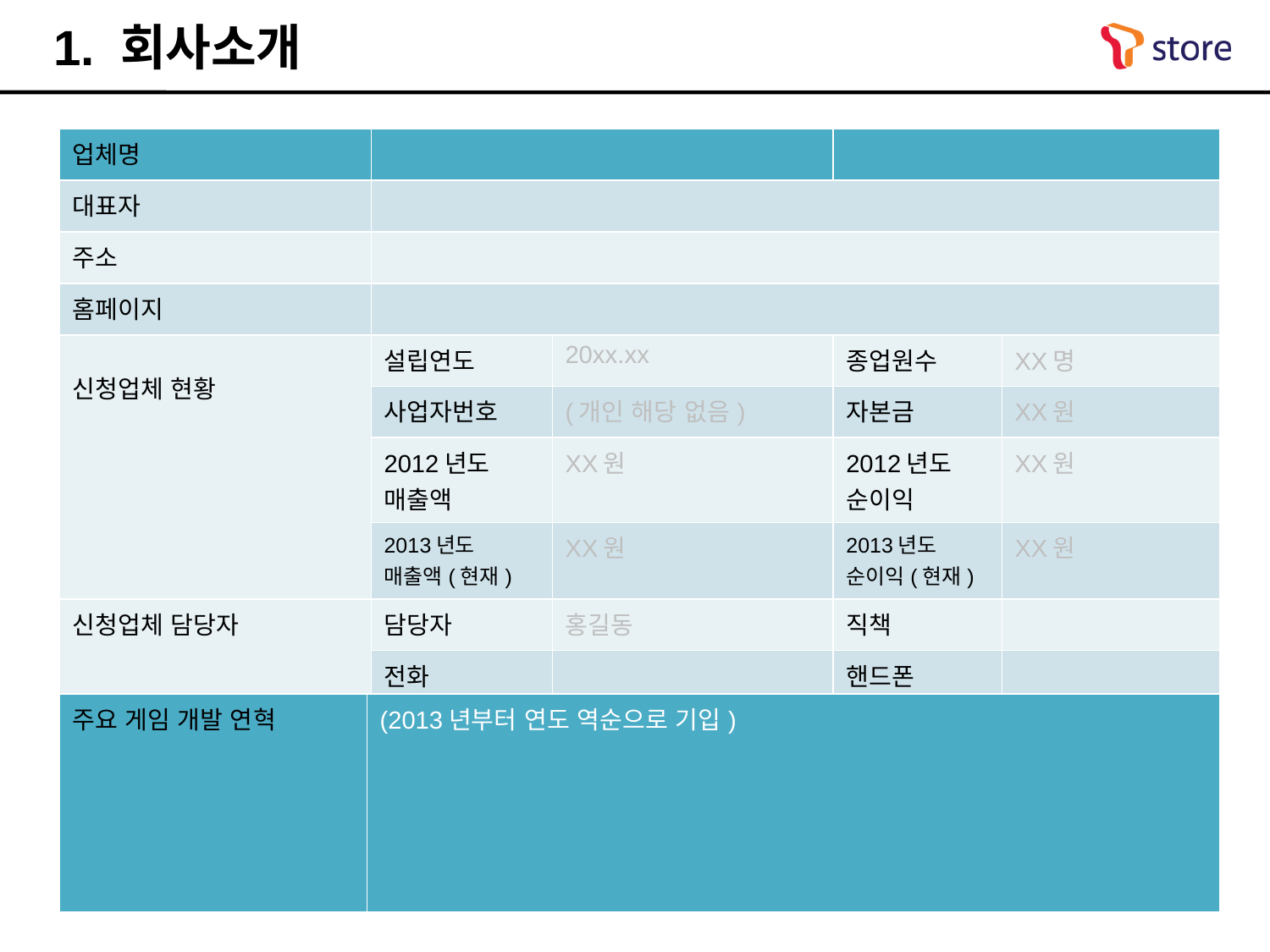

1. 회사소개
| 업체명 |  |  |  |  |
| --- | --- | --- | --- | --- |
| 대표자 |  |  |  |  |
| 주소 |  |  |  |  |
| 홈페이지 |  |  |  |  |
| 신청업체 현황 | 설립연도 | 20xx.xx | 종업원수 | XX명 |
|  | 사업자번호 | (개인 해당 없음) | 자본금 | XX원 |
|  | 2012년도 매출액 | XX원 | 2012년도 순이익 | XX원 |
|  | 2013년도 매출액(현재) | XX원 | 2013년도 순이익(현재) | XX원 |
| 신청업체 담당자 | 담당자 | 홍길동 | 직책 |  |
|  | 전화 |  | 핸드폰 |  |
|  | Email |  |  |  |
| 주요 게임 개발 연혁 | (2013년부터 연도 역순으로 기입) |
| --- | --- |